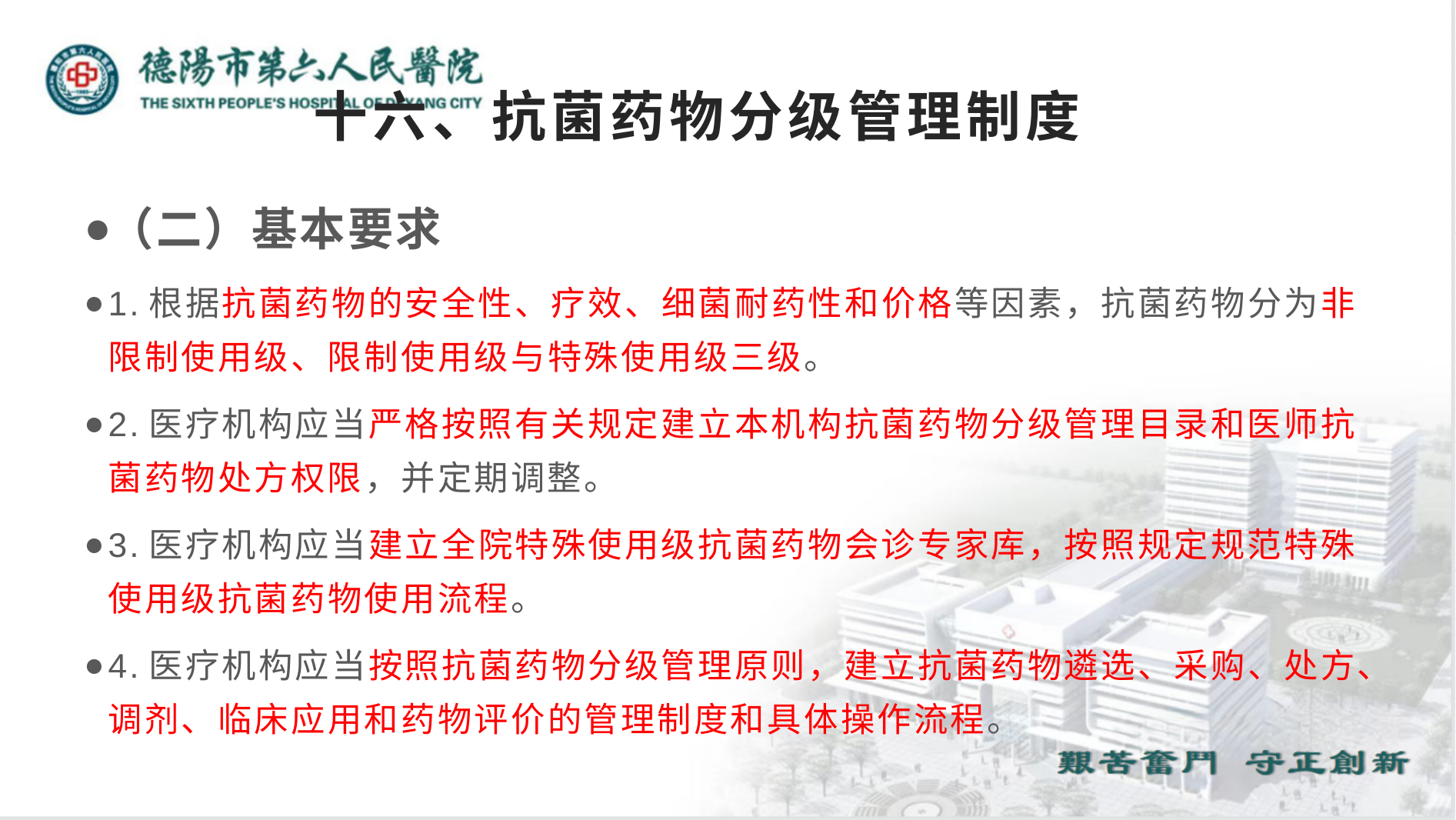

# 十六、抗菌药物分级管理制度
（二）基本要求
1.根据抗菌药物的安全性、疗效、细菌耐药性和价格等因素，抗菌药物分为非限制使用级、限制使用级与特殊使用级三级。
2.医疗机构应当严格按照有关规定建立本机构抗菌药物分级管理目录和医师抗菌药物处方权限，并定期调整。
3.医疗机构应当建立全院特殊使用级抗菌药物会诊专家库，按照规定规范特殊使用级抗菌药物使用流程。
4.医疗机构应当按照抗菌药物分级管理原则，建立抗菌药物遴选、采购、处方、调剂、临床应用和药物评价的管理制度和具体操作流程。